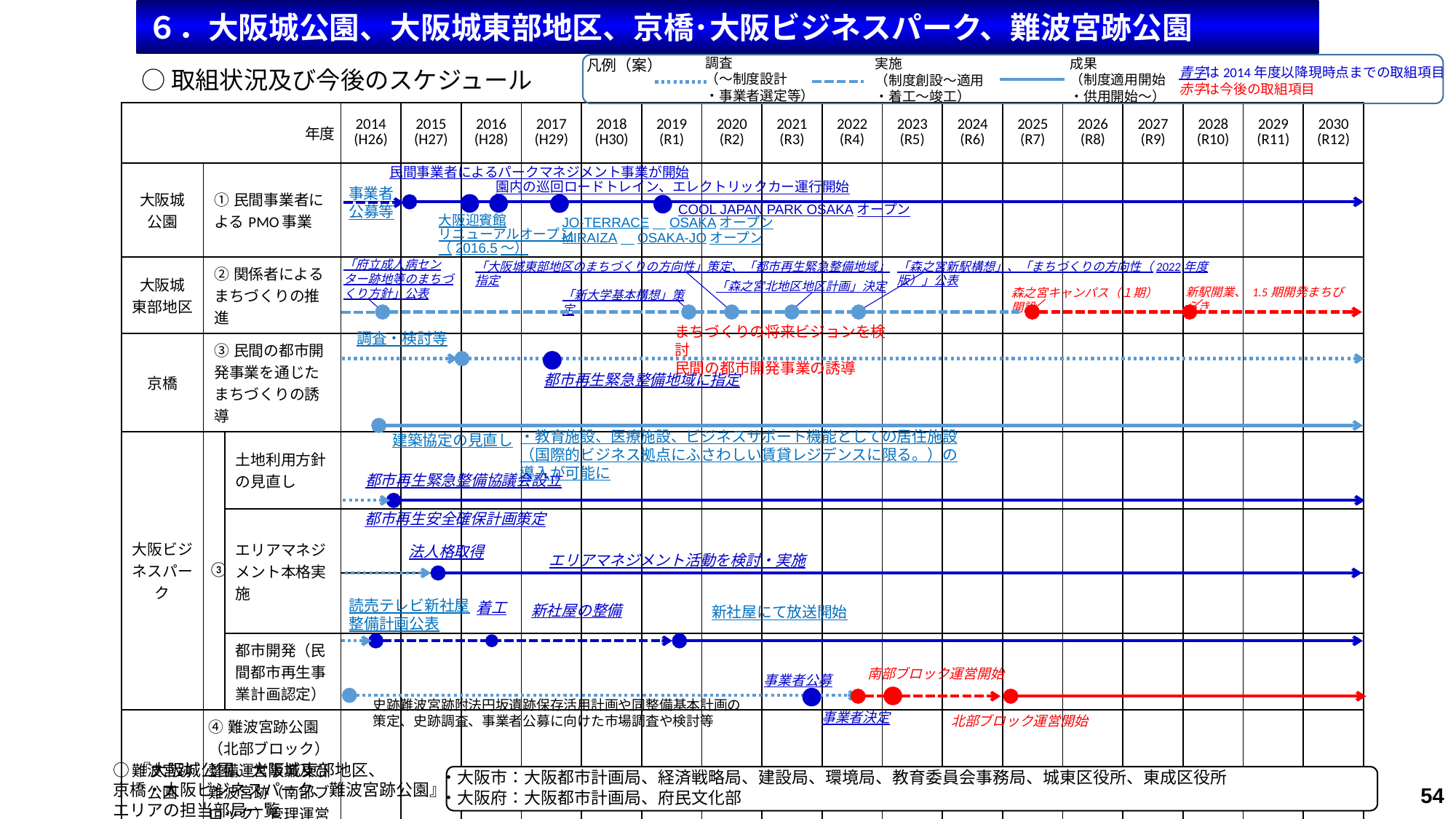

６．大阪城公園、大阪城東部地区、京橋･大阪ビジネスパーク、難波宮跡公園
調査
（～制度設計
・事業者選定等）
成果
（制度適用開始
・供用開始～）
実施
（制度創設～適用
・着工～竣工）
凡例（案）

青字は2014年度以降現時点までの取組項目
赤字は今後の取組項目
○取組状況及び今後のスケジュール
| 年度 |  |  | 2014 (H26) | 2015 (H27) | 2016 (H28) | 2017 (H29) | 2018 (H30) | 2019 (R1) | 2020 (R2) | 2021 (R3) | 2022 (R4) | 2023 (R5) | 2024 (R6) | 2025 (R7) | 2026 (R8) | 2027 (R9) | 2028 (R10) | 2029 (R11) | 2030 (R12) |
| --- | --- | --- | --- | --- | --- | --- | --- | --- | --- | --- | --- | --- | --- | --- | --- | --- | --- | --- | --- |
| 大阪城公園 | ①民間事業者によるPMO事業 |  |  |  |  |  |  |  |  |  |  |  |  |  |  |  |  |  |  |
| 大阪城 東部地区 | ②関係者によるまちづくりの推進 |  |  |  |  |  |  |  |  |  |  |  |  |  |  |  |  |  |  |
| 京橋 | ③民間の都市開発事業を通じたまちづくりの誘導 |  |  |  |  |  |  |  |  |  |  |  |  |  |  |  |  |  |  |
| 大阪ビジネスパーク | ③ | 土地利用方針の見直し |  |  |  |  |  |  |  |  |  |  |  |  |  |  |  |  |  |
|  |  | エリアマネジメント本格実施 |  |  |  |  |  |  |  |  |  |  |  |  |  |  |  |  |  |
|  |  |  |  |  |  |  |  |  |  |  |  |  |  |  |  |  |  |  |  |
|  |  | 都市開発（民間都市再生事業計画認定） |  |  |  |  |  |  |  |  |  |  |  |  |  |  |  |  |  |
| 難波宮跡公園 | ④難波宮跡公園（北部ブロック）整備運営事業及び難波宮跡（南部ブロック）管理運営事業 |  |  |  |  |  |  |  |  |  |  |  |  |  |  |  |  |  |  |
民間事業者によるパークマネジメント事業が開始
園内の巡回ロードトレイン、エレクトリックカー運行開始
事業者
公募等

COOL JAPAN PARK OSAKAオープン
大阪迎賓館
リニューアルオープン
（2016.5～）
JO-TERRACE　OSAKAオープン
MIRAIZA　OSAKA-JOオープン
「府立成人病センター跡地等のまちづくり方針」公表
「大阪城東部地区のまちづくりの方向性」策定、「都市再生緊急整備地域」指定
「森之宮新駅構想」、「まちづくりの方向性（2022年度版）」公表
「森之宮北地区地区計画」決定
新駅開業、 1.5期開発まちびらき
森之宮キャンパス（１期）開設
「新大学基本構想」策定
まちづくりの将来ビジョンを検討
民間の都市開発事業の誘導
調査・検討等

都市再生緊急整備地域に指定
・教育施設、医療施設、ビジネスサポート機能としての居住施設（国際的ビジネス拠点にふさわしい賃貸レジデンスに限る。）の導入が可能に
建築協定の見直し
都市再生緊急整備協議会設立
都市再生安全確保計画策定
法人格取得
エリアマネジメント活動を検討・実施
読売テレビ新社屋
整備計画公表
着工
新社屋の整備
新社屋にて放送開始

南部ブロック運営開始
事業者公募

史跡難波宮跡附法円坂遺跡保存活用計画や同整備基本計画の策定、史跡調査、事業者公募に向けた市場調査や検討等
事業者決定
北部ブロック運営開始
○『大阪城公園、大阪城東部地区、
京橋・大阪ビジネスパーク、難波宮跡公園』
エリアの担当部局一覧
・大阪市：大阪都市計画局、経済戦略局、建設局、環境局、教育委員会事務局、城東区役所、東成区役所
・大阪府：大阪都市計画局、府民文化部

54